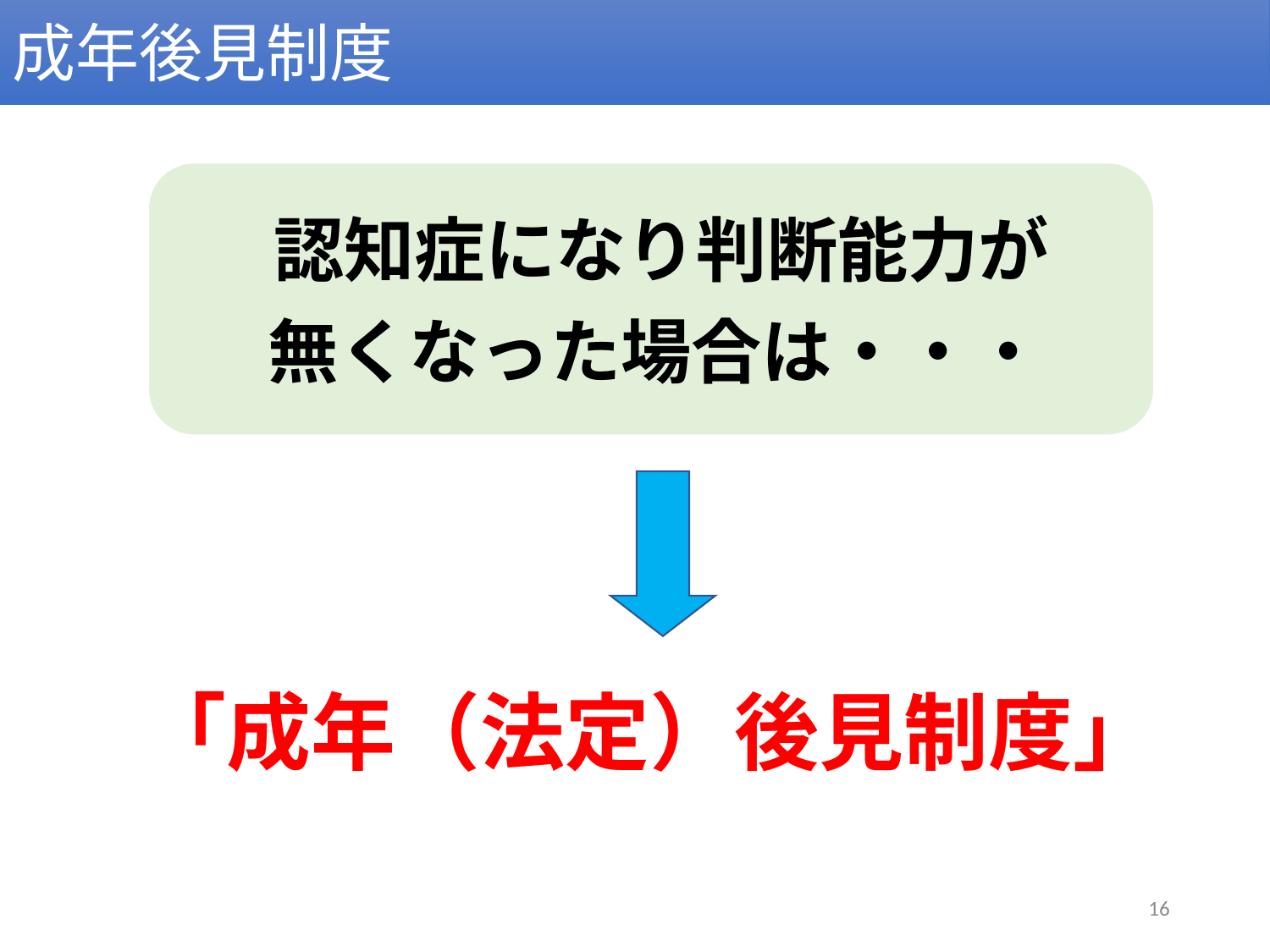

成年後見制度

  　認知症になり判断能力が
　　  無くなった場合は・・・

「成年（法定）後見制度」
16